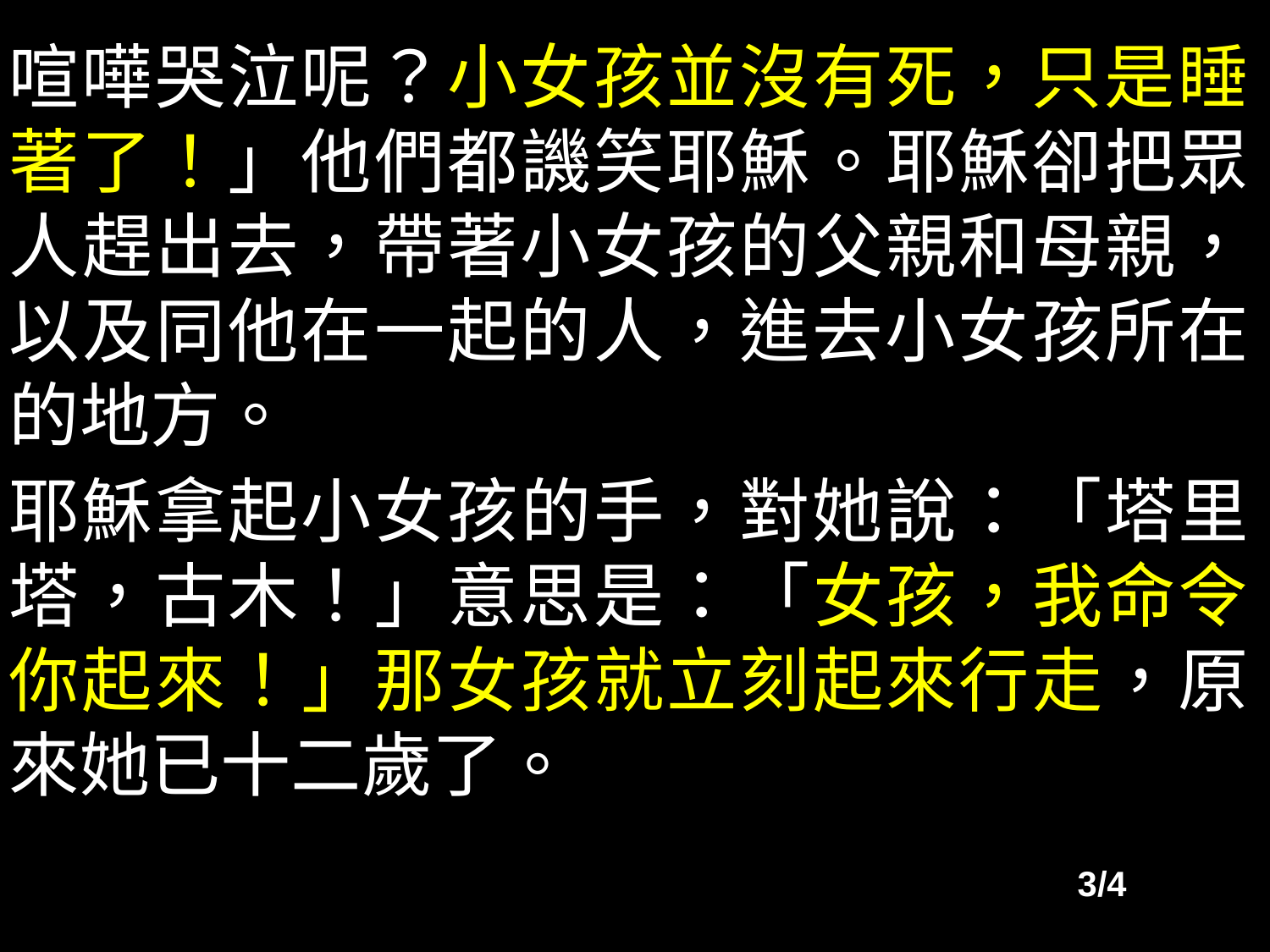

喧嘩哭泣呢？小女孩並沒有死，只是睡著了！」他們都譏笑耶穌。耶穌卻把眾人趕出去，帶著小女孩的父親和母親，以及同他在一起的人，進去小女孩所在的地方。
耶穌拿起小女孩的手，對她說：「塔里塔，古木！」意思是：「女孩，我命令你起來！」那女孩就立刻起來行走，原來她已十二歲了。

3/4